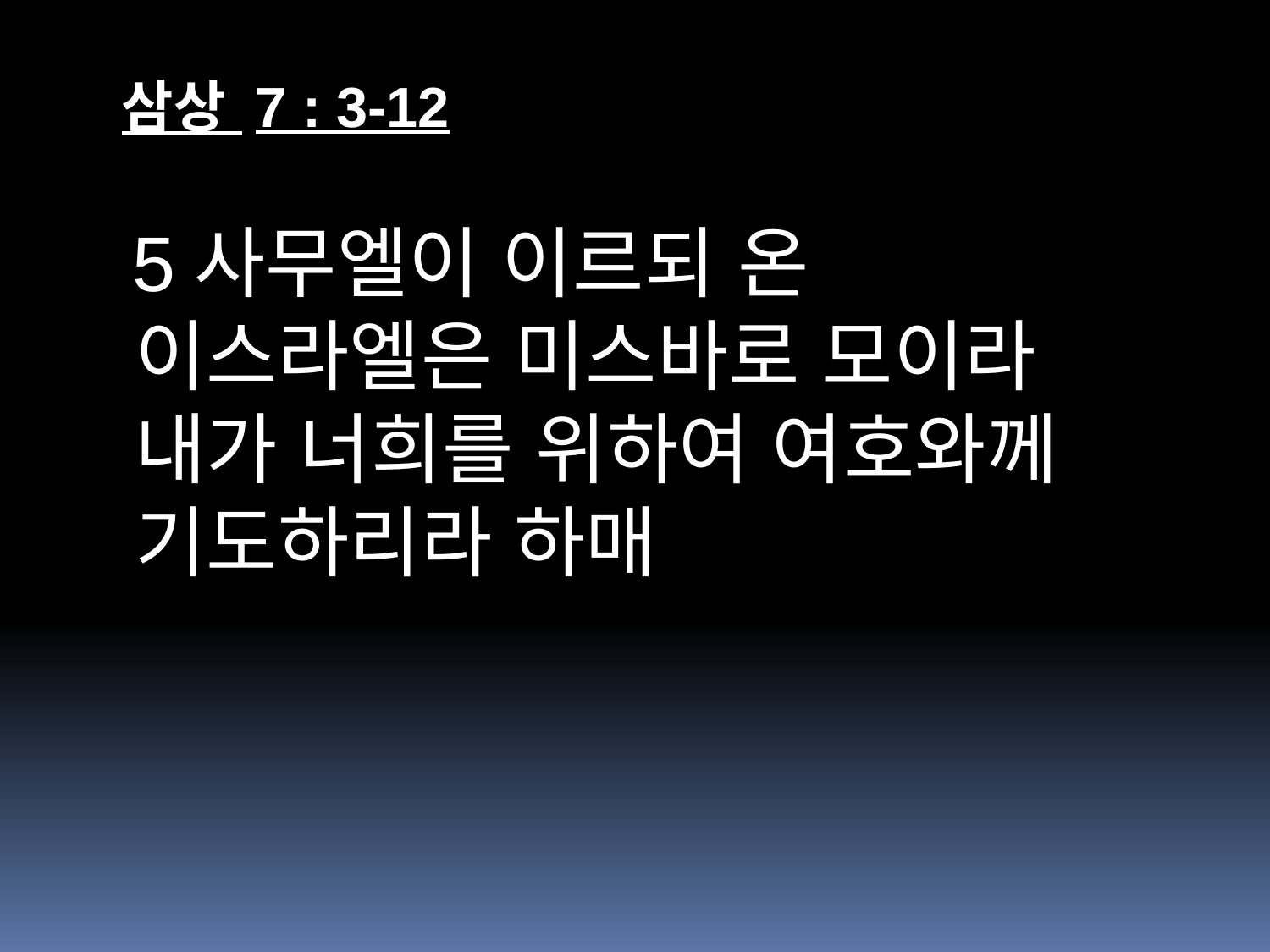

삼상 7 : 3-12

  5사무엘이 이르되 온 이스라엘은 미스바로 모이라 내가 너희를 위하여 여호와께 기도하리라 하매